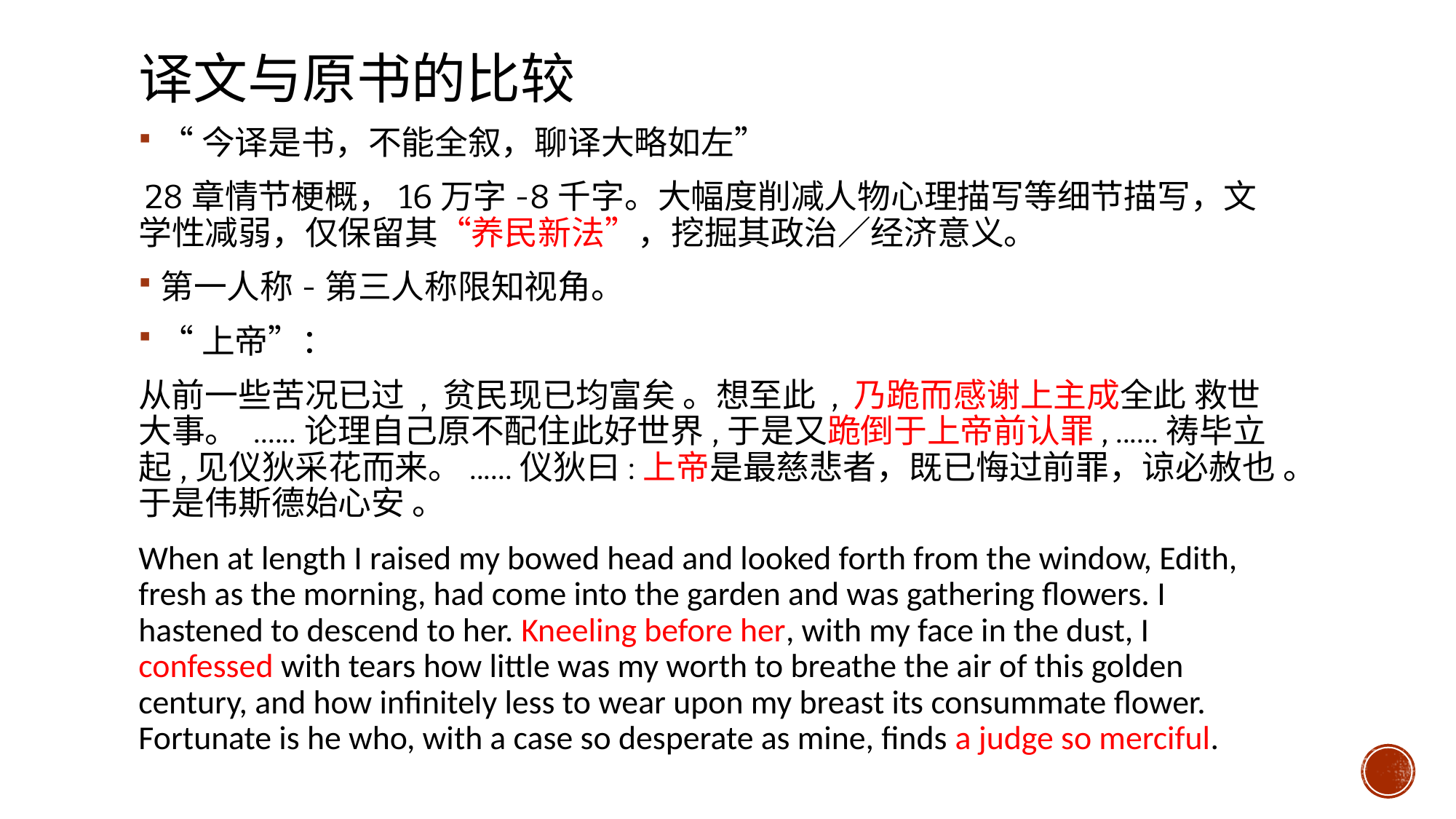

# 译文与原书的比较
“今译是书，不能全叙，聊译大略如左”
 28章情节梗概，16万字-8千字。大幅度削减人物心理描写等细节描写，文学性减弱，仅保留其“养民新法”，挖掘其政治／经济意义。
第一人称-第三人称限知视角。
“上帝”：
从前一些苦况已过 , 贫民现已均富矣 。想至此 , 乃跪而感谢上主成全此 救世大事。 ......论理自己原不配住此好世界,于是又跪倒于上帝前认罪, ......祷毕立起,见仪狄采花而来。......仪狄曰:上帝是最慈悲者，既已悔过前罪，谅必赦也 。于是伟斯德始心安 。
When at length I raised my bowed head and looked forth from the window, Edith, fresh as the morning, had come into the garden and was gathering flowers. I hastened to descend to her. Kneeling before her, with my face in the dust, I confessed with tears how little was my worth to breathe the air of this golden century, and how infinitely less to wear upon my breast its consummate flower. Fortunate is he who, with a case so desperate as mine, finds a judge so merciful.